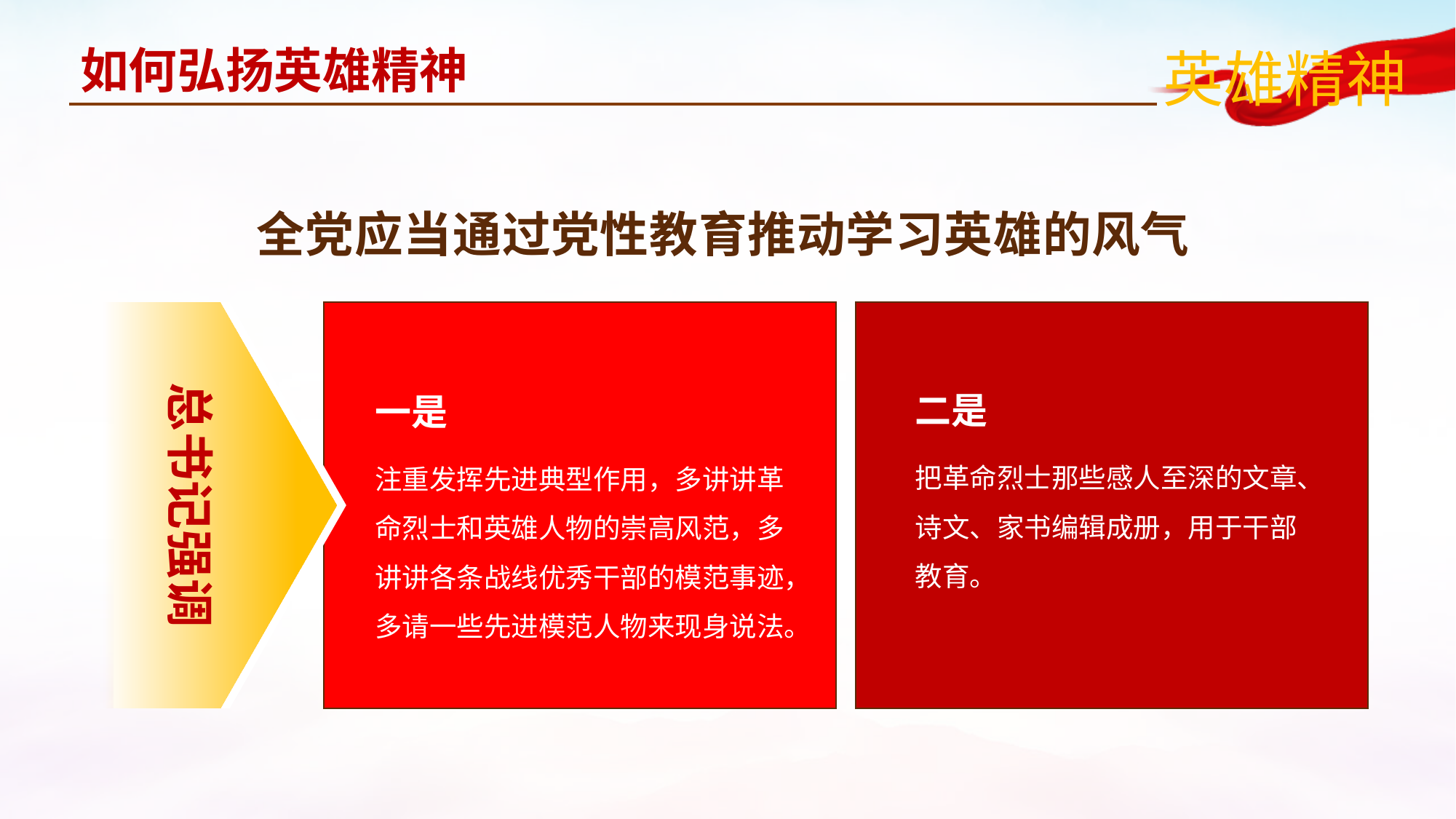

如何弘扬英雄精神
全党应当通过党性教育推动学习英雄的风气

总书记强调
一是
注重发挥先进典型作用，多讲讲革命烈士和英雄人物的崇高风范，多讲讲各条战线优秀干部的模范事迹，多请一些先进模范人物来现身说法。
二是
把革命烈士那些感人至深的文章、诗文、家书编辑成册，用于干部教育。